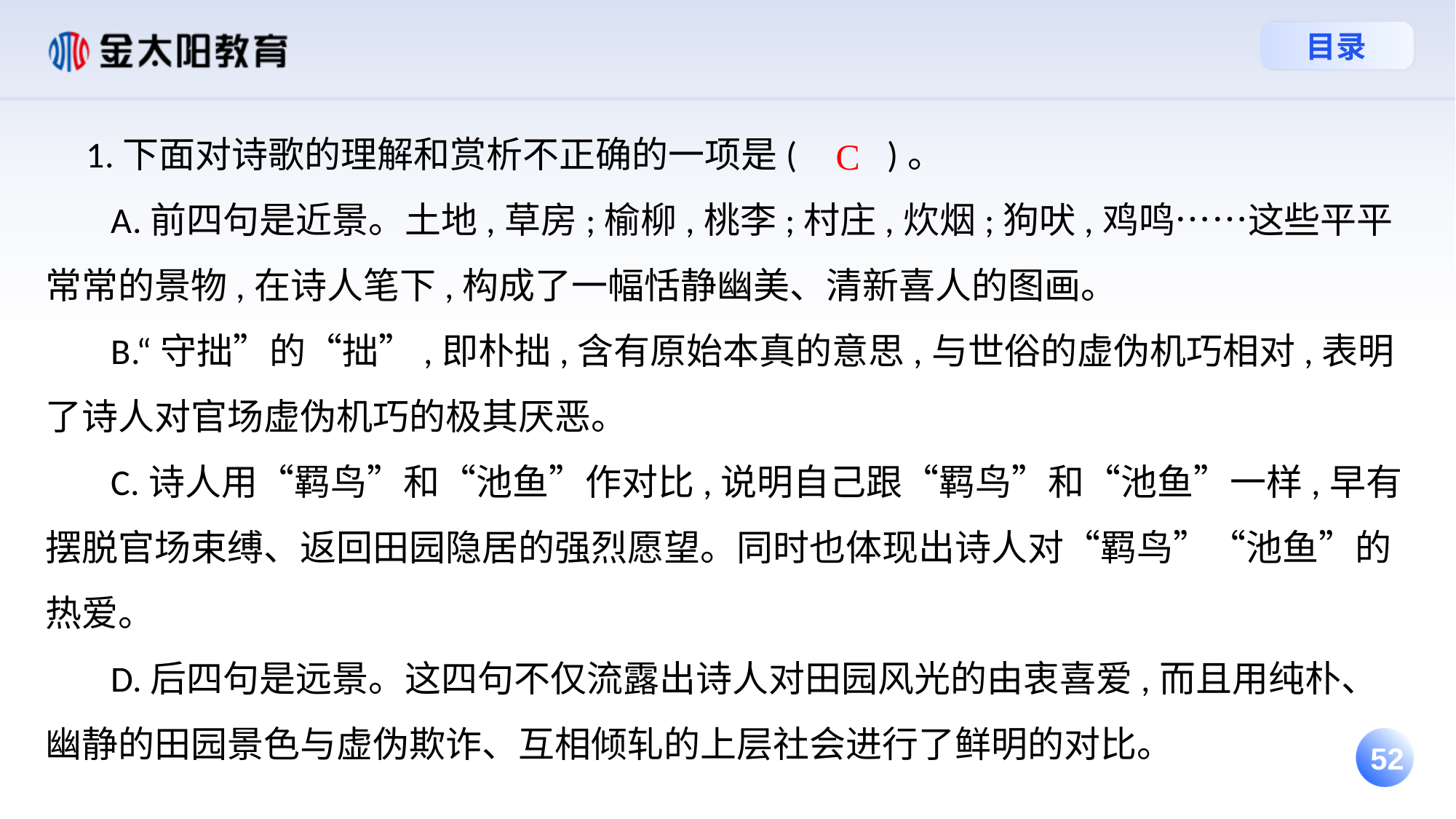

1.下面对诗歌的理解和赏析不正确的一项是(　　)。
        A.前四句是近景。土地,草房;榆柳,桃李;村庄,炊烟;狗吠,鸡鸣……这些平平常常的景物,在诗人笔下,构成了一幅恬静幽美、清新喜人的图画。
        B.“守拙”的“拙”,即朴拙,含有原始本真的意思,与世俗的虚伪机巧相对,表明了诗人对官场虚伪机巧的极其厌恶。
        C.诗人用“羁鸟”和“池鱼”作对比,说明自己跟“羁鸟”和“池鱼”一样,早有摆脱官场束缚、返回田园隐居的强烈愿望。同时也体现出诗人对“羁鸟”“池鱼”的热爱。
        D.后四句是远景。这四句不仅流露出诗人对田园风光的由衷喜爱,而且用纯朴、幽静的田园景色与虚伪欺诈、互相倾轧的上层社会进行了鲜明的对比。

C